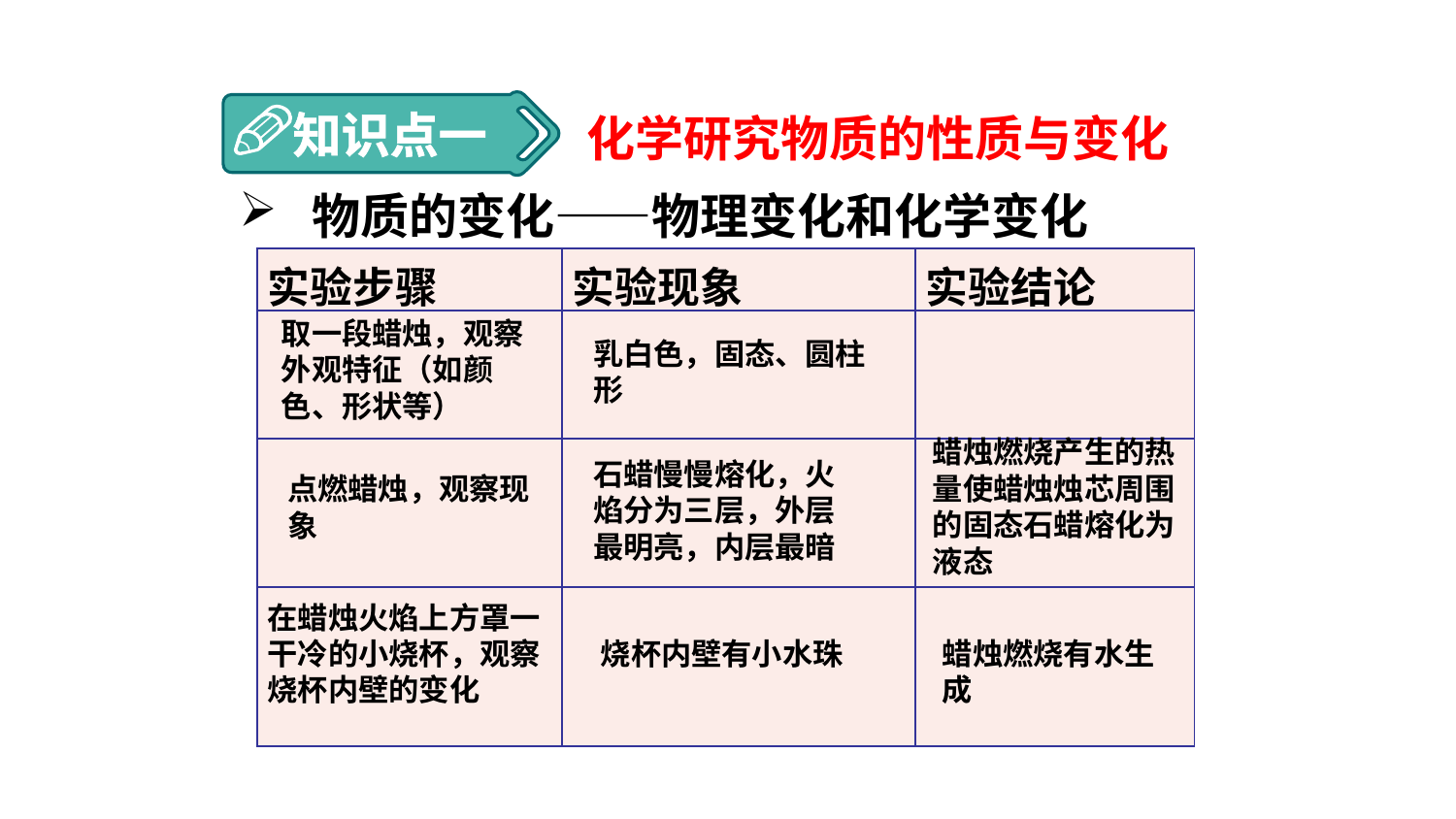

知识点一

化学研究物质的性质与变化
物质的变化——物理变化和化学变化
| 实验步骤 | 实验现象 | 实验结论 |
| --- | --- | --- |
|  |  |  |
|  |  |  |
|  |  |  |
取一段蜡烛，观察外观特征（如颜色、形状等）
乳白色，固态、圆柱形
蜡烛燃烧产生的热量使蜡烛烛芯周围的固态石蜡熔化为液态
石蜡慢慢熔化，火焰分为三层，外层最明亮，内层最暗
点燃蜡烛，观察现象
在蜡烛火焰上方罩一干冷的小烧杯，观察烧杯内壁的变化
烧杯内壁有小水珠
蜡烛燃烧有水生成